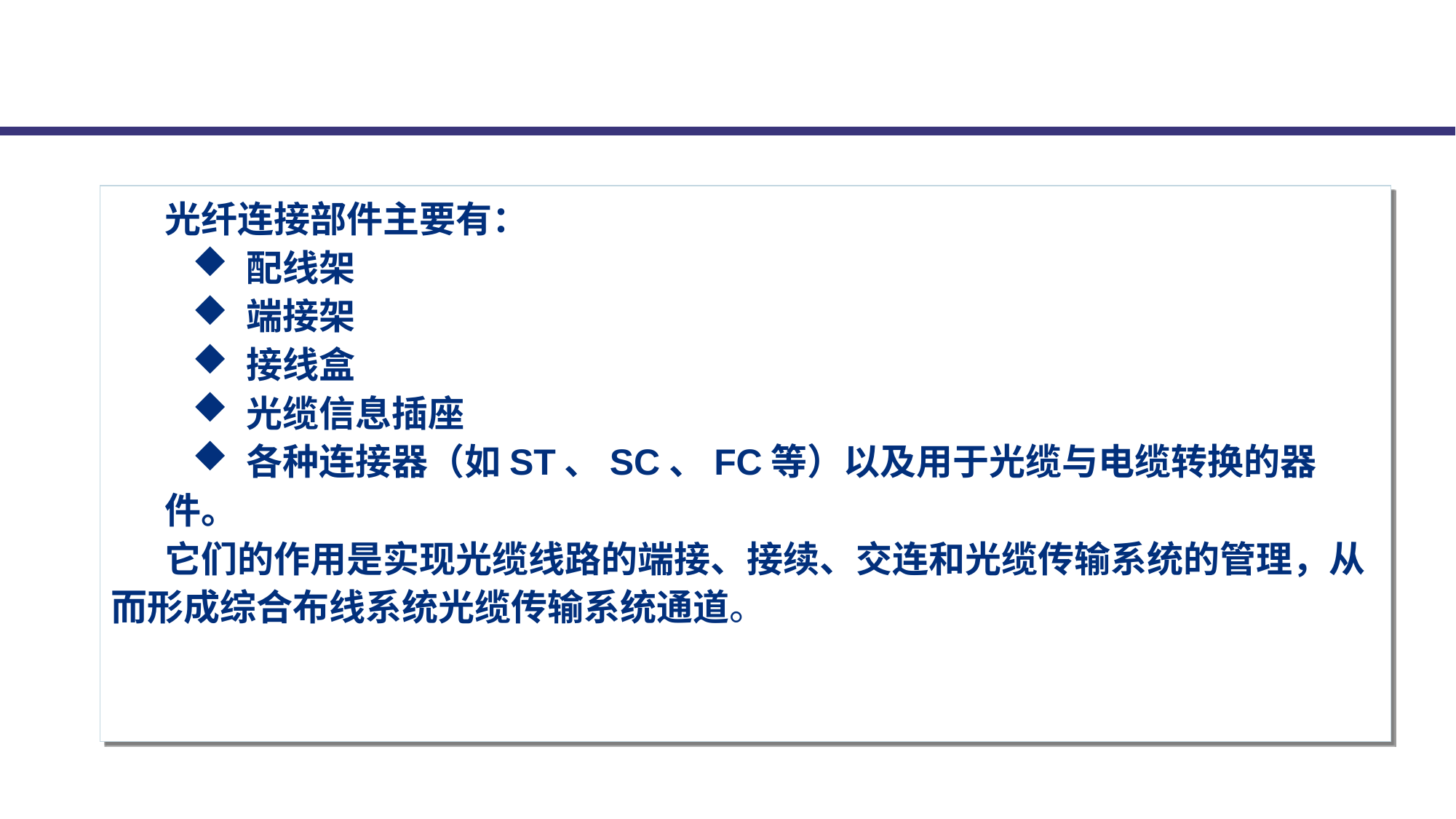

#
光纤连接部件主要有：
 配线架
 端接架
 接线盒
 光缆信息插座
 各种连接器（如ST、SC、FC等）以及用于光缆与电缆转换的器件。
它们的作用是实现光缆线路的端接、接续、交连和光缆传输系统的管理，从而形成综合布线系统光缆传输系统通道。